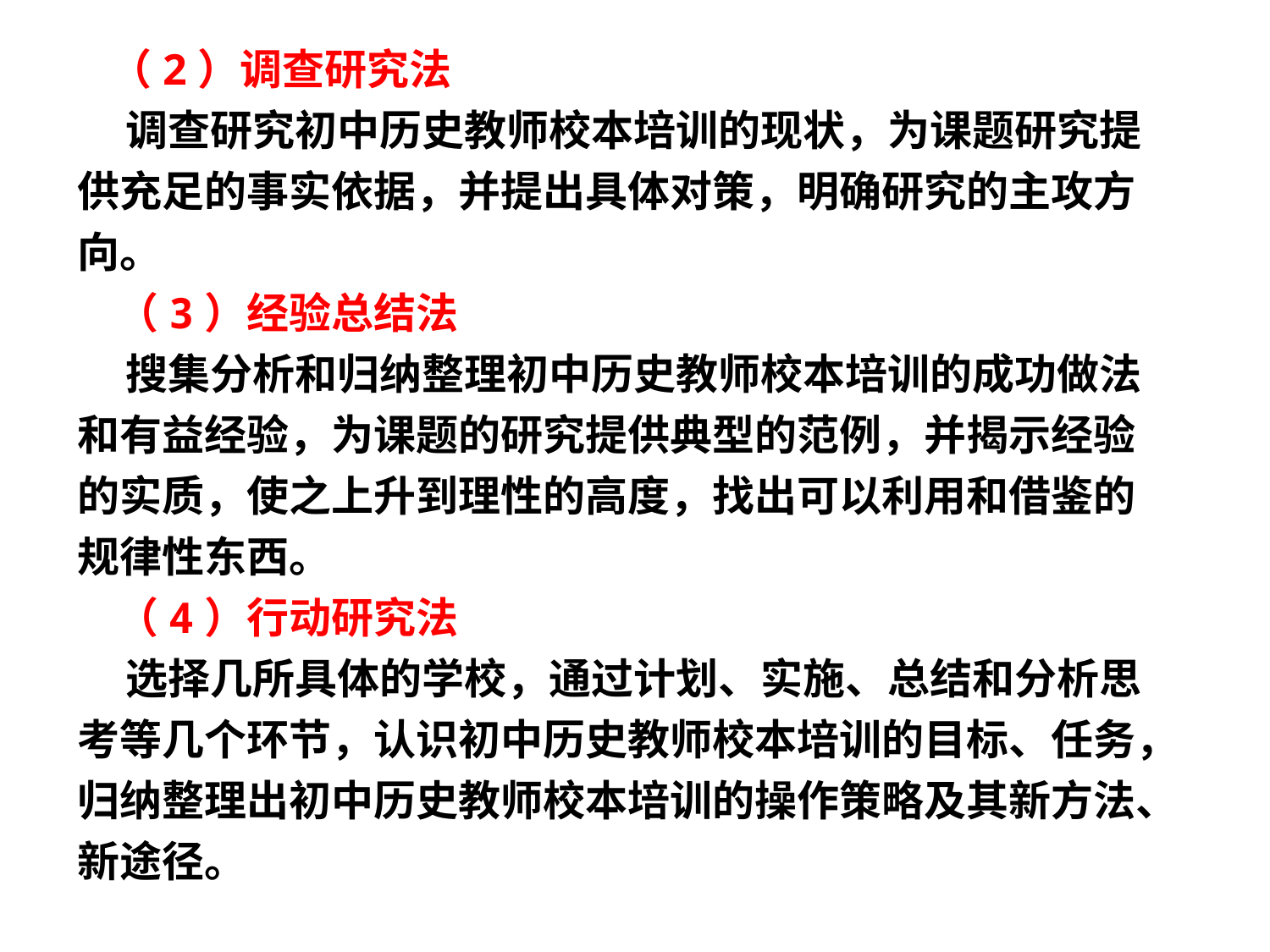

（2）调查研究法
    调查研究初中历史教师校本培训的现状，为课题研究提供充足的事实依据，并提出具体对策，明确研究的主攻方向。
   （3）经验总结法
    搜集分析和归纳整理初中历史教师校本培训的成功做法和有益经验，为课题的研究提供典型的范例，并揭示经验的实质，使之上升到理性的高度，找出可以利用和借鉴的规律性东西。
   （4）行动研究法
    选择几所具体的学校，通过计划、实施、总结和分析思考等几个环节，认识初中历史教师校本培训的目标、任务，归纳整理出初中历史教师校本培训的操作策略及其新方法、新途径。